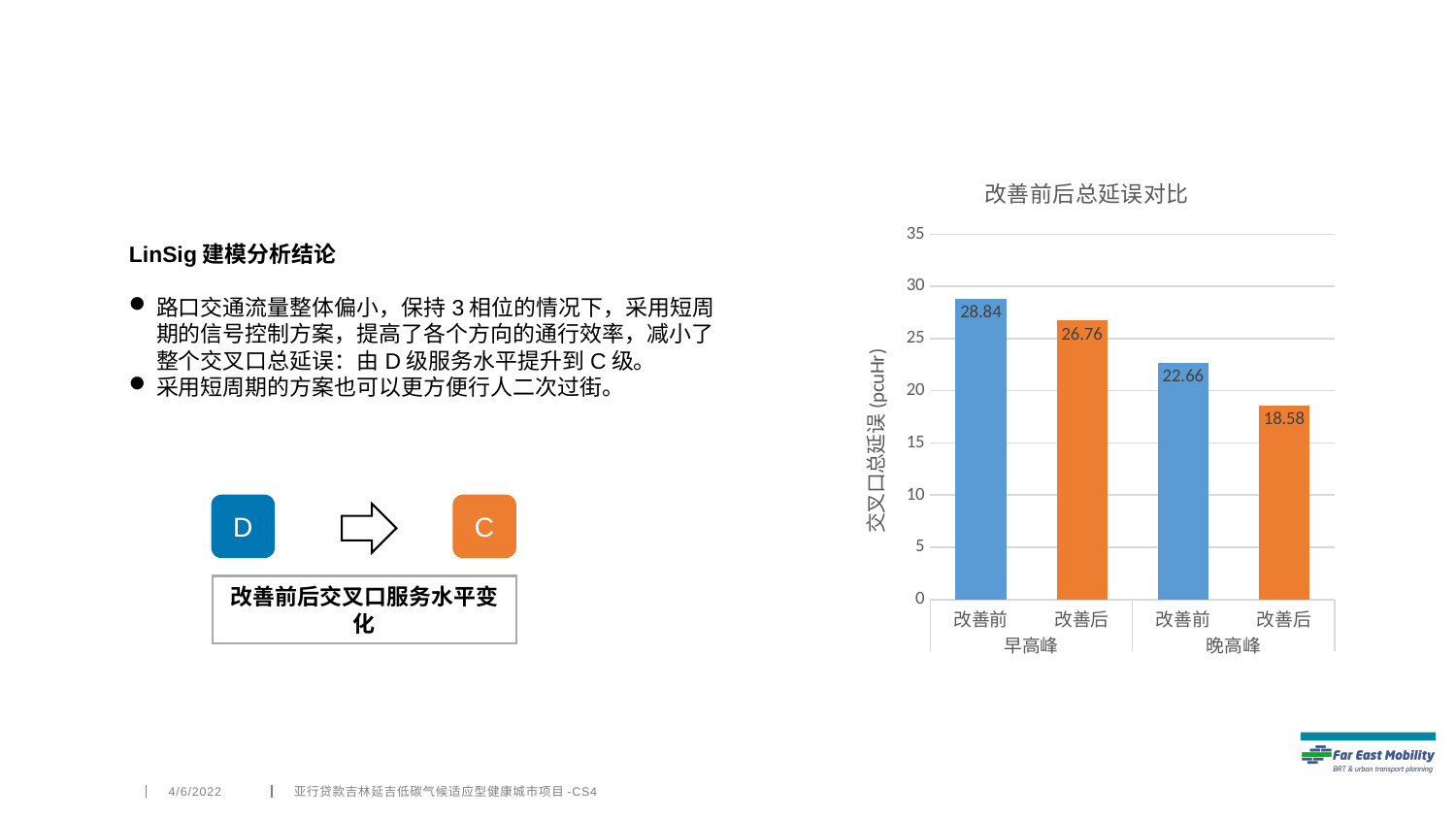

### Chart: 改善前后总延误对比

| Category | 总延误(pcuHr) |
|---|---|
| 改善前 | 28.84 |
| 改善后 | 26.76 |
| 改善前 | 22.66 |
| 改善后 | 18.58 |
LinSig建模分析结论

路口交通流量整体偏小，保持3相位的情况下，采用短周期的信号控制方案，提高了各个方向的通行效率，减小了整个交叉口总延误：由D级服务水平提升到C级。
采用短周期的方案也可以更方便行人二次过街。
D
C

改善前后交叉口服务水平变化
4/6/2022
亚行贷款吉林延吉低碳气候适应型健康城市项目-CS4